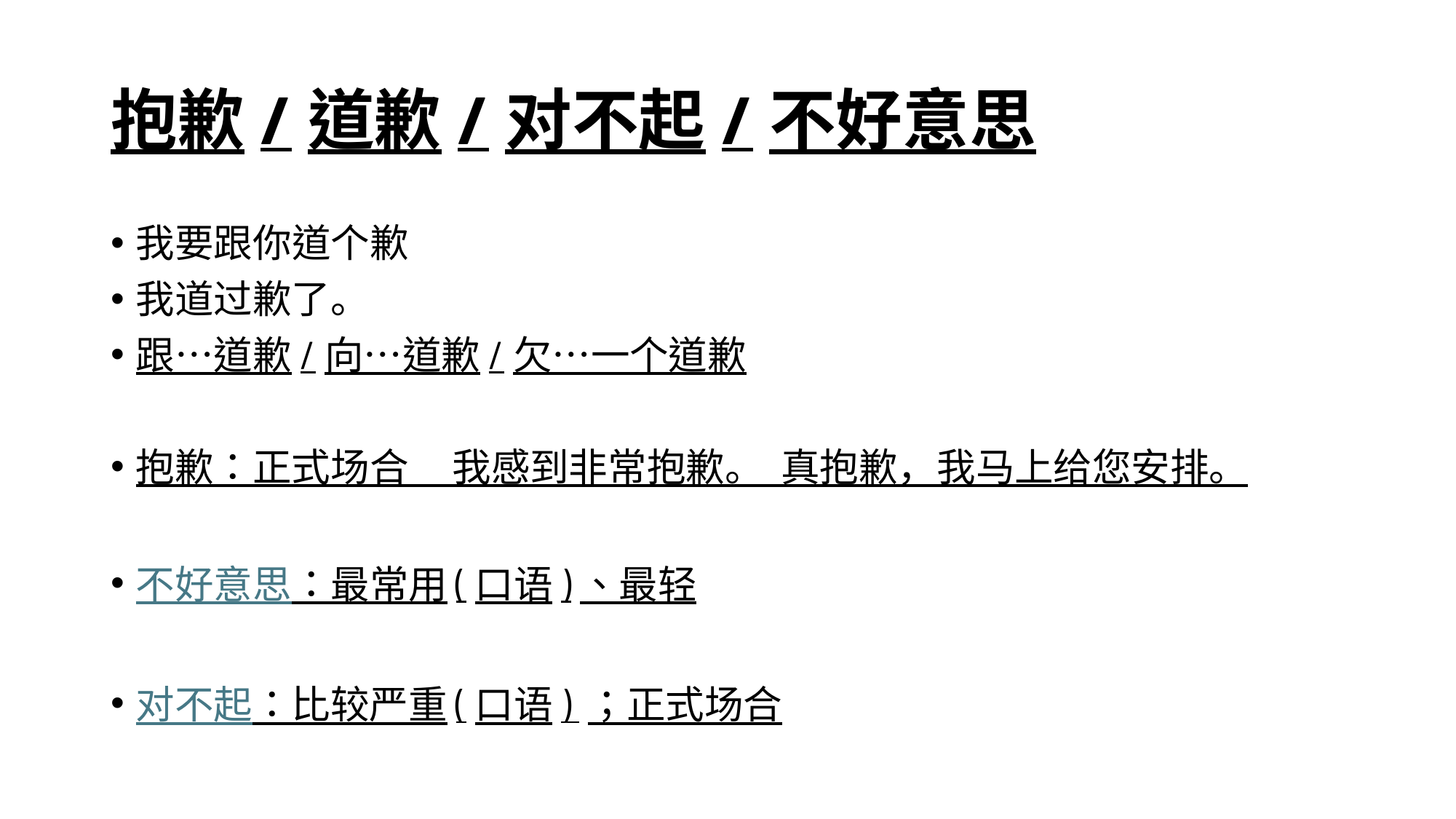

# 抱歉/道歉/对不起/不好意思
我要跟你道个歉
我道过歉了。
跟…道歉/向…道歉/欠…一个道歉

抱歉：正式场合     我感到非常抱歉。  真抱歉，我马上给您安排。

不好意思：最常用(口语)、最轻

对不起：比较严重(口语) ；正式场合